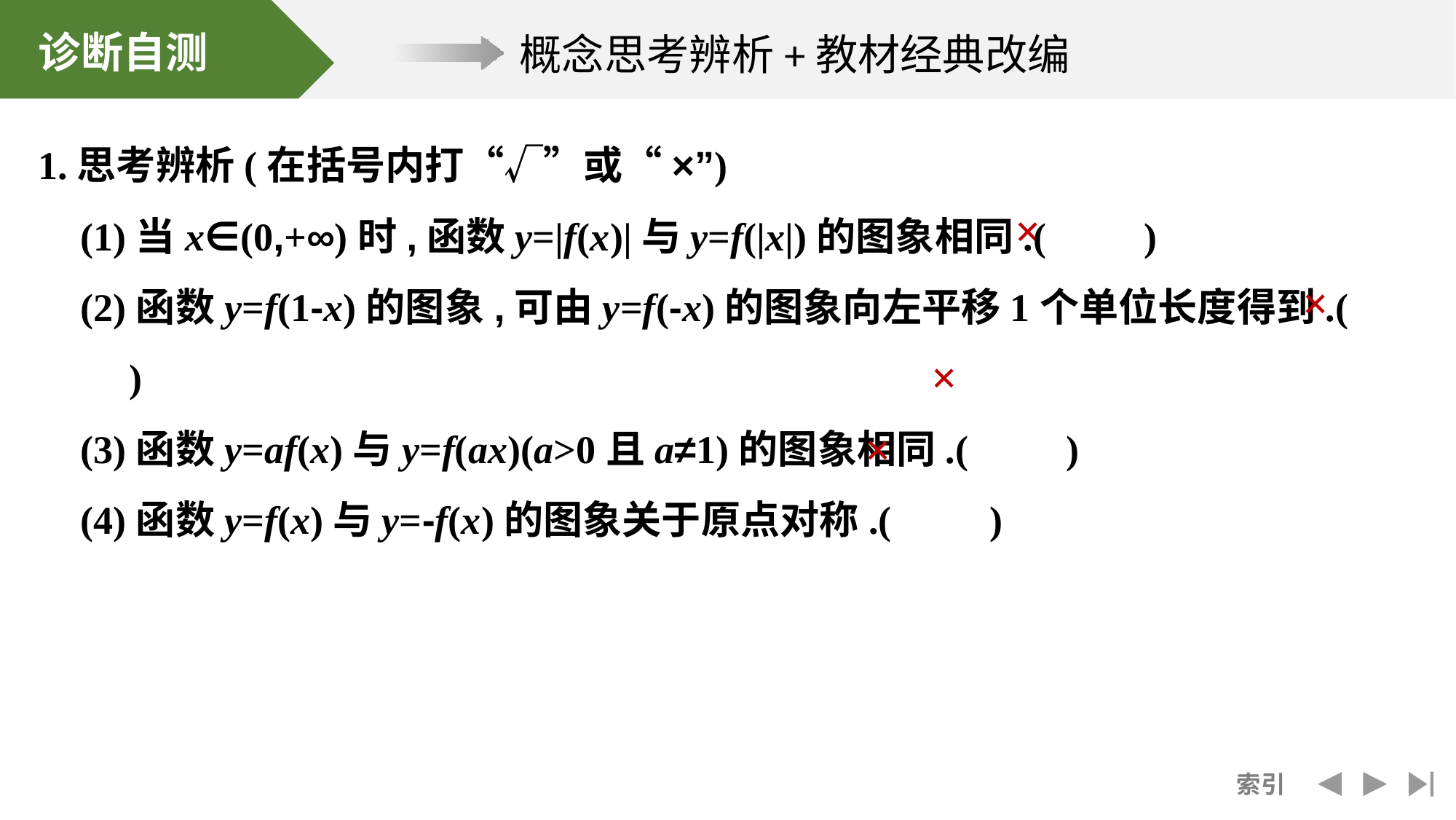

1.思考辨析(在括号内打“√”或“×”)
(1)当x∈(0,+∞)时,函数y=|f(x)|与y=f(|x|)的图象相同.(　　)
(2)函数y=f(1-x)的图象,可由y=f(-x)的图象向左平移1个单位长度得到.(　　)
(3)函数y=af(x)与y=f(ax)(a>0且a≠1)的图象相同.(　　)
(4)函数y=f(x)与y=-f(x)的图象关于原点对称.(　　)
×
×
×
×